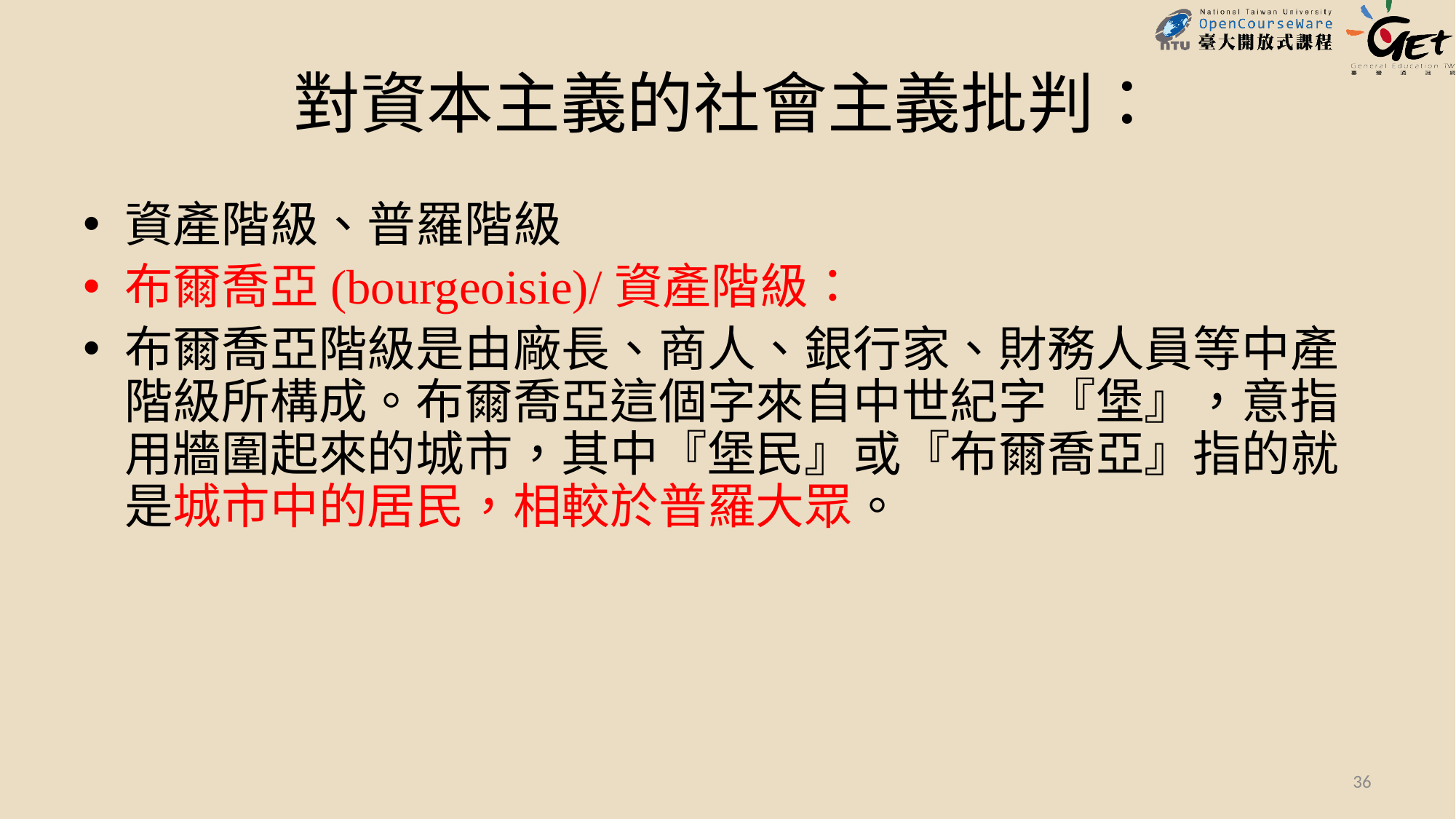

# 對資本主義的社會主義批判：
資產階級、普羅階級
布爾喬亞(bourgeoisie)/資產階級：
布爾喬亞階級是由廠長、商人、銀行家、財務人員等中產階級所構成。布爾喬亞這個字來自中世紀字『堡』，意指用牆圍起來的城市，其中『堡民』或『布爾喬亞』指的就是城市中的居民，相較於普羅大眾。
36